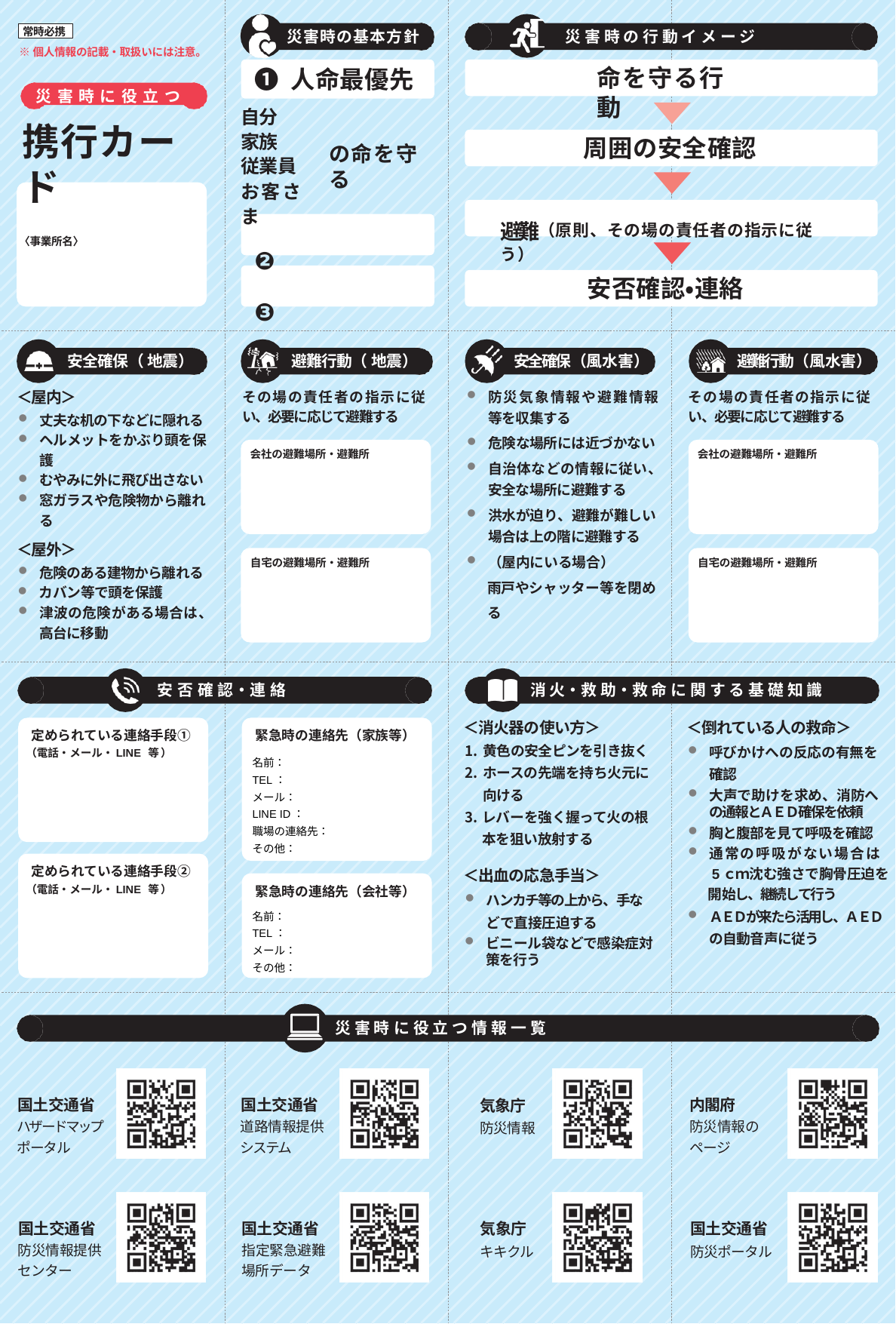

名前：
TEL：
メール：
LINE ID：
職場の連絡先：
その他：

名前：
TEL：
メール：
その他：